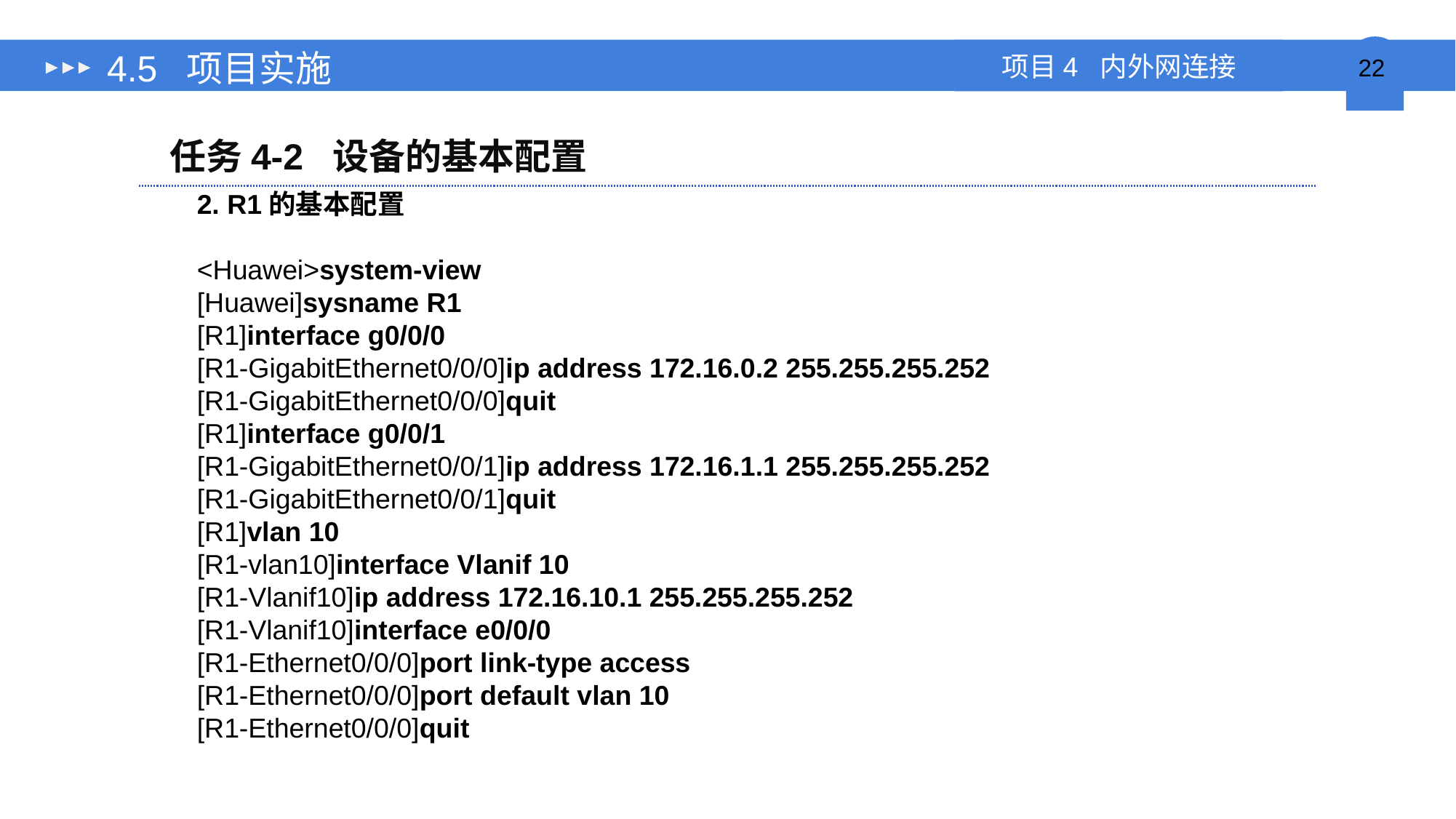

# 4.5  项目实施
任务4-2  设备的基本配置
2. R1的基本配置

<Huawei>system-view
[Huawei]sysname R1
[R1]interface g0/0/0
[R1-GigabitEthernet0/0/0]ip address 172.16.0.2 255.255.255.252
[R1-GigabitEthernet0/0/0]quit
[R1]interface g0/0/1
[R1-GigabitEthernet0/0/1]ip address 172.16.1.1 255.255.255.252
[R1-GigabitEthernet0/0/1]quit
[R1]vlan 10
[R1-vlan10]interface Vlanif 10
[R1-Vlanif10]ip address 172.16.10.1 255.255.255.252
[R1-Vlanif10]interface e0/0/0
[R1-Ethernet0/0/0]port link-type access
[R1-Ethernet0/0/0]port default vlan 10
[R1-Ethernet0/0/0]quit